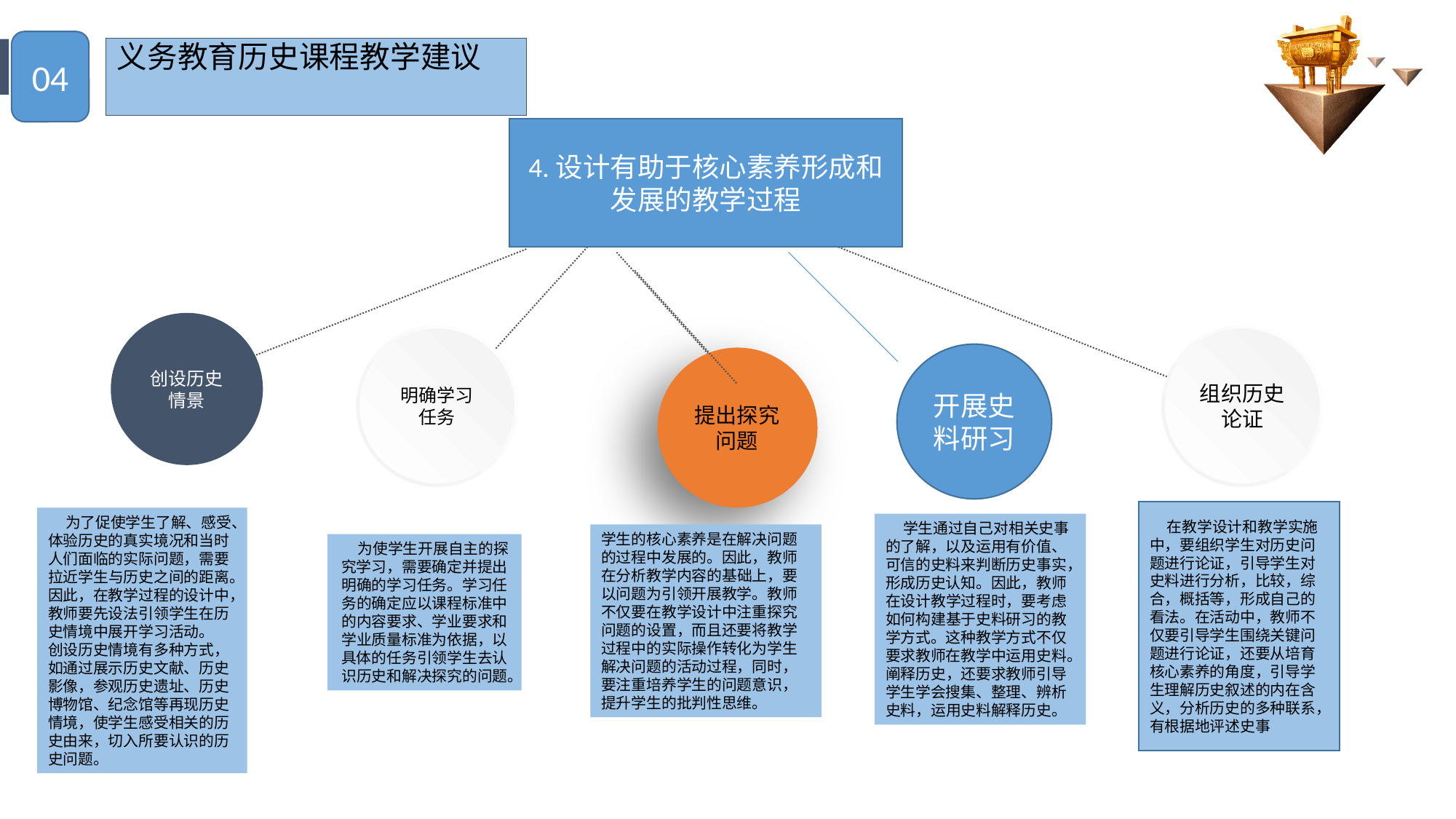

04
# 义务教育历史课程教学建议
4.设计有助于核心素养形成和发展的教学过程
创设历史情景

组织历史论证

明确学习任务
开展史料研习

提出探究问题
    在教学设计和教学实施中，要组织学生对历史问题进行论证，引导学生对史料进行分析，比较，综合，概括等，形成自己的看法。在活动中，教师不仅要引导学生围绕关键问题进行论证，还要从培育核心素养的角度，引导学生理解历史叙述的内在含义，分析历史的多种联系，有根据地评述史事
    为了促使学生了解、感受、体验历史的真实境况和当时人们面临的实际问题，需要拉近学生与历史之间的距离。因此，在教学过程的设计中，教师要先设法引领学生在历史情境中展开学习活动。    创设历史情境有多种方式，如通过展示历史文献、历史影像，参观历史遗址、历史博物馆、纪念馆等再现历史情境，使学生感受相关的历史由来，切入所要认识的历史问题。
    学生通过自己对相关史事 的了解，以及运用有价值、可信的史料来判断历史事实，形成历史认知。因此，教师在设计教学过程时，要考虑如何构建基于史料研习的教学方式。这种教学方式不仅要求教师在教学中运用史料。阐释历史，还要求教师引导学生学会搜集、整理、辨析史料，运用史料解释历史。
学生的核心素养是在解决问题的过程中发展的。因此，教师在分析教学内容的基础上，要以问题为引领开展教学。教师不仅要在教学设计中注重探究问题的设置，而且还要将教学过程中的实际操作转化为学生解决问题的活动过程，同时，要注重培养学生的问题意识，提升学生的批判性思维。
    为使学生开展自主的探究学习，需要确定并提出明确的学习任务。学习任务的确定应以课程标准中的内容要求、学业要求和学业质量标准为依据，以具体的任务引领学生去认识历史和解决探究的问题。